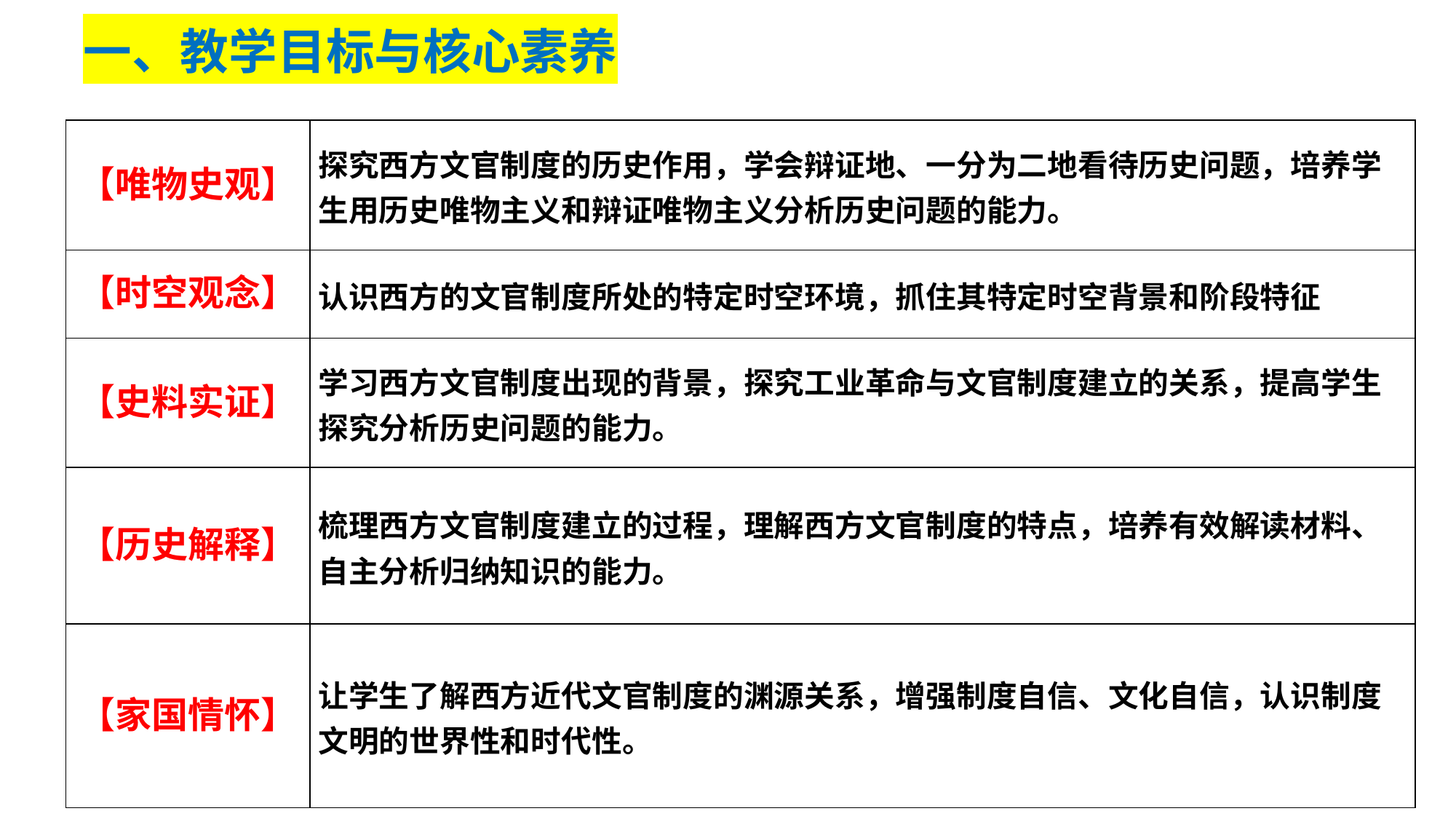

一、教学目标与核心素养
| 【唯物史观】 | 探究西方文官制度的历史作用，学会辩证地、一分为二地看待历史问题，培养学生用历史唯物主义和辩证唯物主义分析历史问题的能力。 |
| --- | --- |
| 【时空观念】 | 认识西方的文官制度所处的特定时空环境，抓住其特定时空背景和阶段特征 |
| 【史料实证】 | 学习西方文官制度出现的背景，探究工业革命与文官制度建立的关系，提高学生探究分析历史问题的能力。 |
| 【历史解释】 | 梳理西方文官制度建立的过程，理解西方文官制度的特点，培养有效解读材料、自主分析归纳知识的能力。 |
| 【家国情怀】 | 让学生了解西方近代文官制度的渊源关系，增强制度自信、文化自信，认识制度文明的世界性和时代性。 |